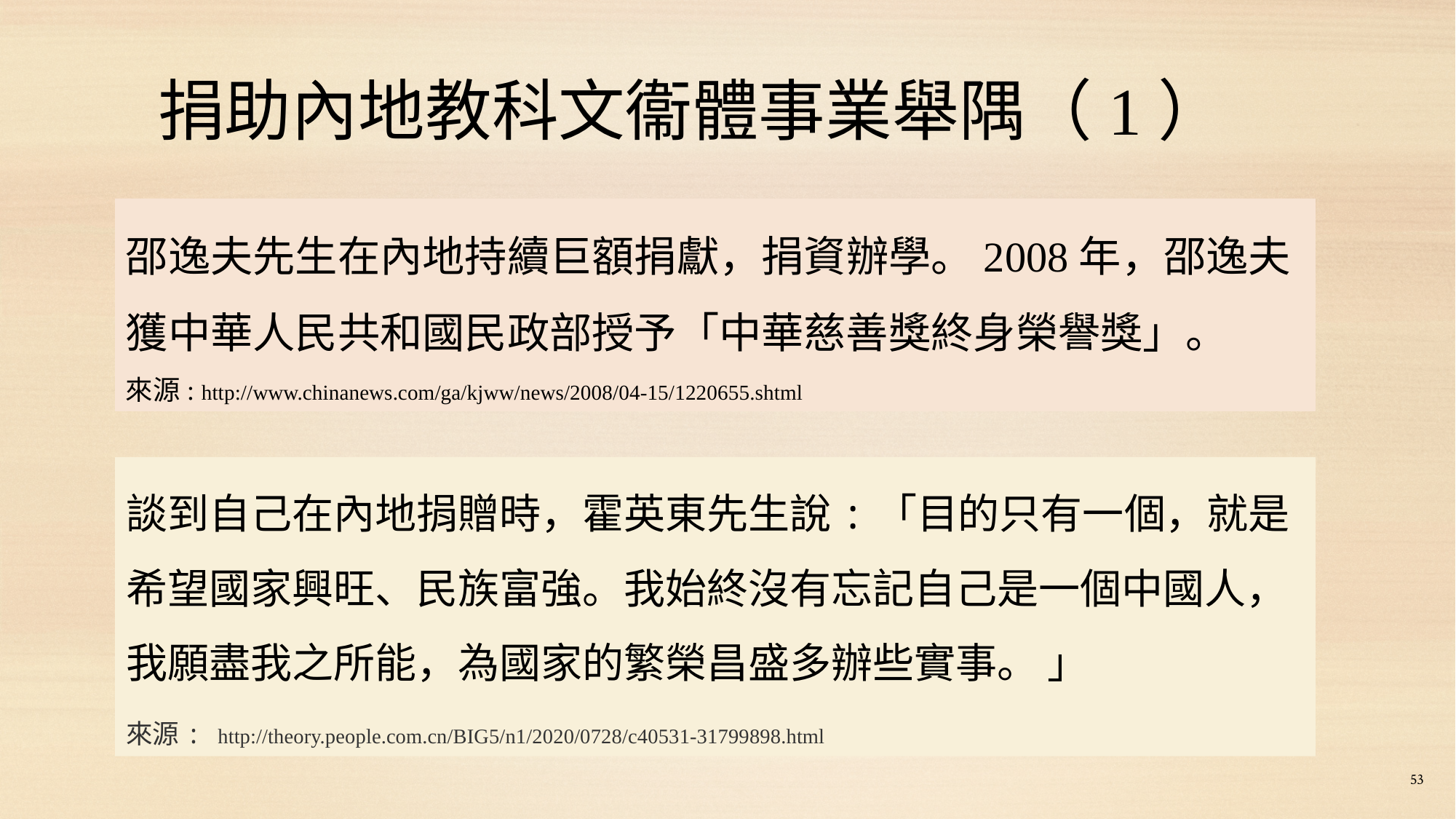

捐助內地教科文衞體事業舉隅（1）
邵逸夫先生在內地持續巨額捐獻，捐資辦學。2008年，邵逸夫獲中華人民共和國民政部授予「中華慈善獎終身榮譽獎」。
來源: http://www.chinanews.com/ga/kjww/news/2008/04-15/1220655.shtml
談到自己在內地捐贈時，霍英東先生說:「目的只有一個，就是希望國家興旺、民族富強。我始終沒有忘記自己是一個中國人，我願盡我之所能，為國家的繁榮昌盛多辦些實事。 」
來源: http://theory.people.com.cn/BIG5/n1/2020/0728/c40531-31799898.html
53
53